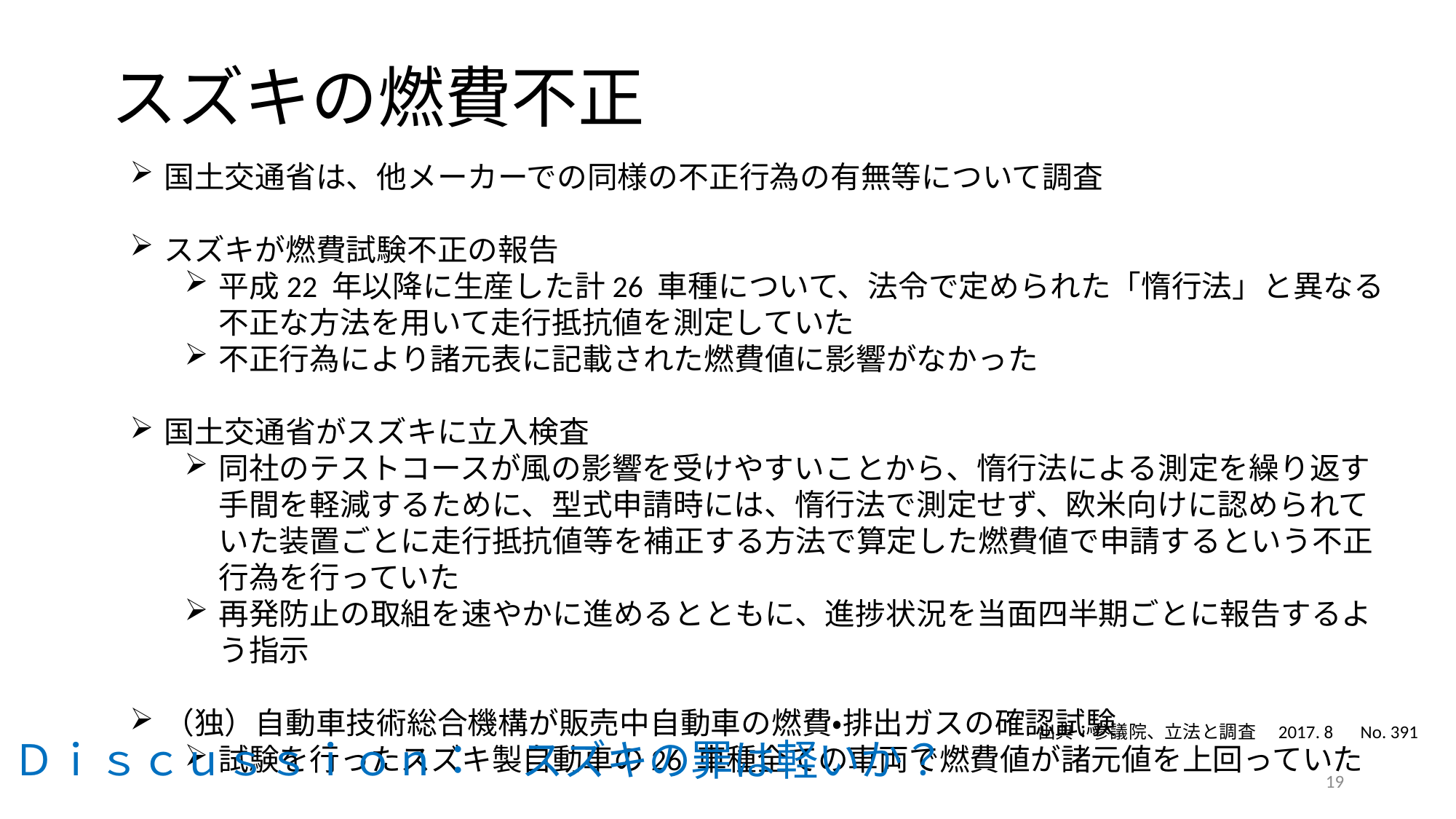

# スズキの燃費不正
国土交通省は、他メーカーでの同様の不正行為の有無等について調査

スズキが燃費試験不正の報告
平成22 年以降に生産した計26 車種について、法令で定められた「惰行法」と異なる不正な方法を用いて走行抵抗値を測定していた
不正行為により諸元表に記載された燃費値に影響がなかった

国土交通省がスズキに立入検査
同社のテストコースが風の影響を受けやすいことから、惰行法による測定を繰り返す手間を軽減するために、型式申請時には、惰行法で測定せず、欧米向けに認められていた装置ごとに走行抵抗値等を補正する方法で算定した燃費値で申請するという不正行為を行っていた
再発防止の取組を速やかに進めるとともに、進捗状況を当面四半期ごとに報告するよう指示

（独）自動車技術総合機構が販売中自動車の燃費・排出ガスの確認試験
試験を行ったスズキ製自動車の26 車種全ての車両で燃費値が諸元値を上回っていた
出典：参議院、立法と調査　2017. 8　No. 391
Ｄｉｓｃｕｓｓｉｏｎ：　スズキの罪は軽いか？
19